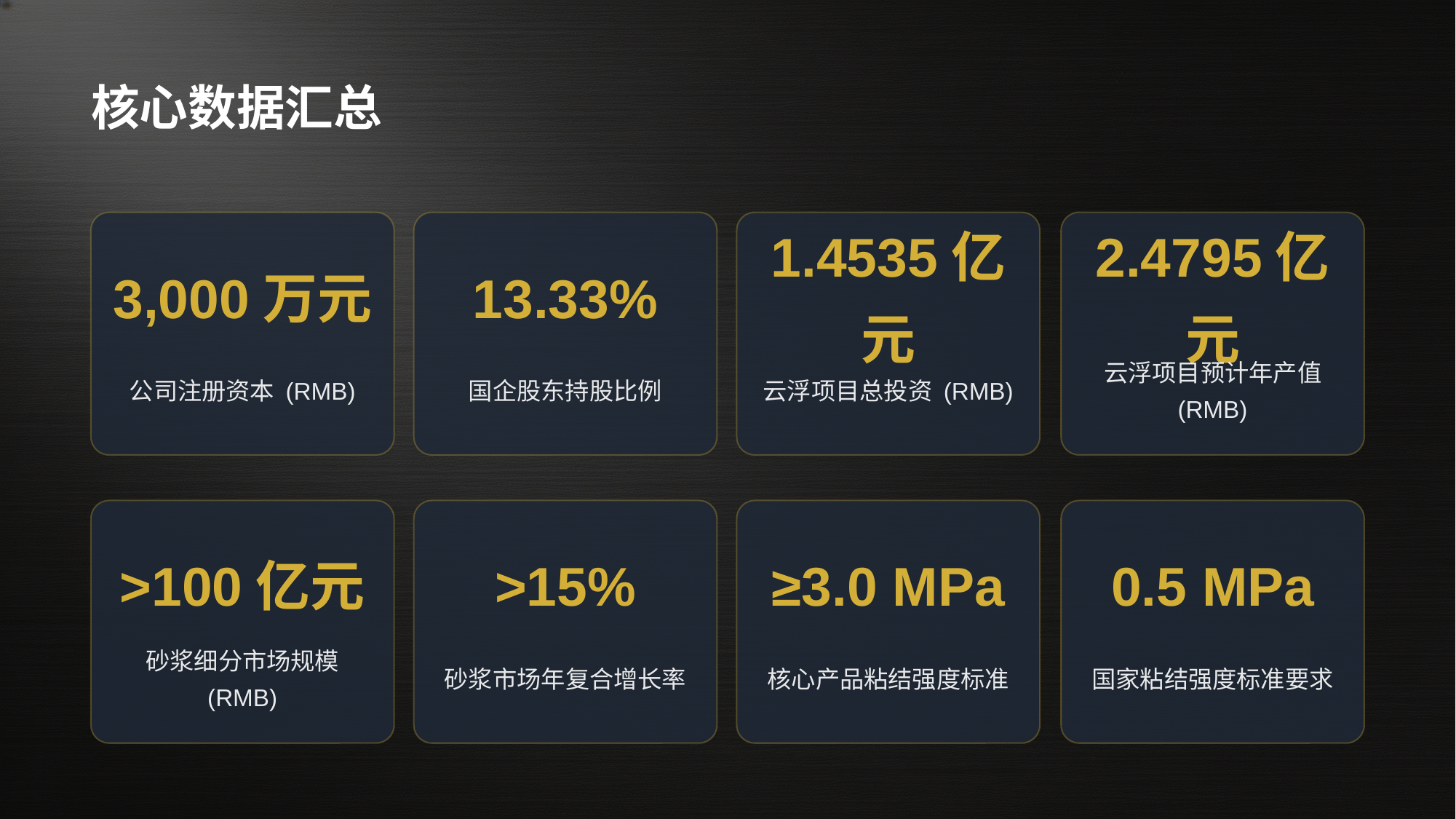

核心数据汇总

3,000万元
13.33%
1.4535亿元
2.4795亿元
公司注册资本 (RMB)
国企股东持股比例
云浮项目总投资 (RMB)
云浮项目预计年产值 (RMB)

>100亿元
>15%
≥3.0 MPa
0.5 MPa
砂浆细分市场规模 (RMB)
砂浆市场年复合增长率
核心产品粘结强度标准
国家粘结强度标准要求